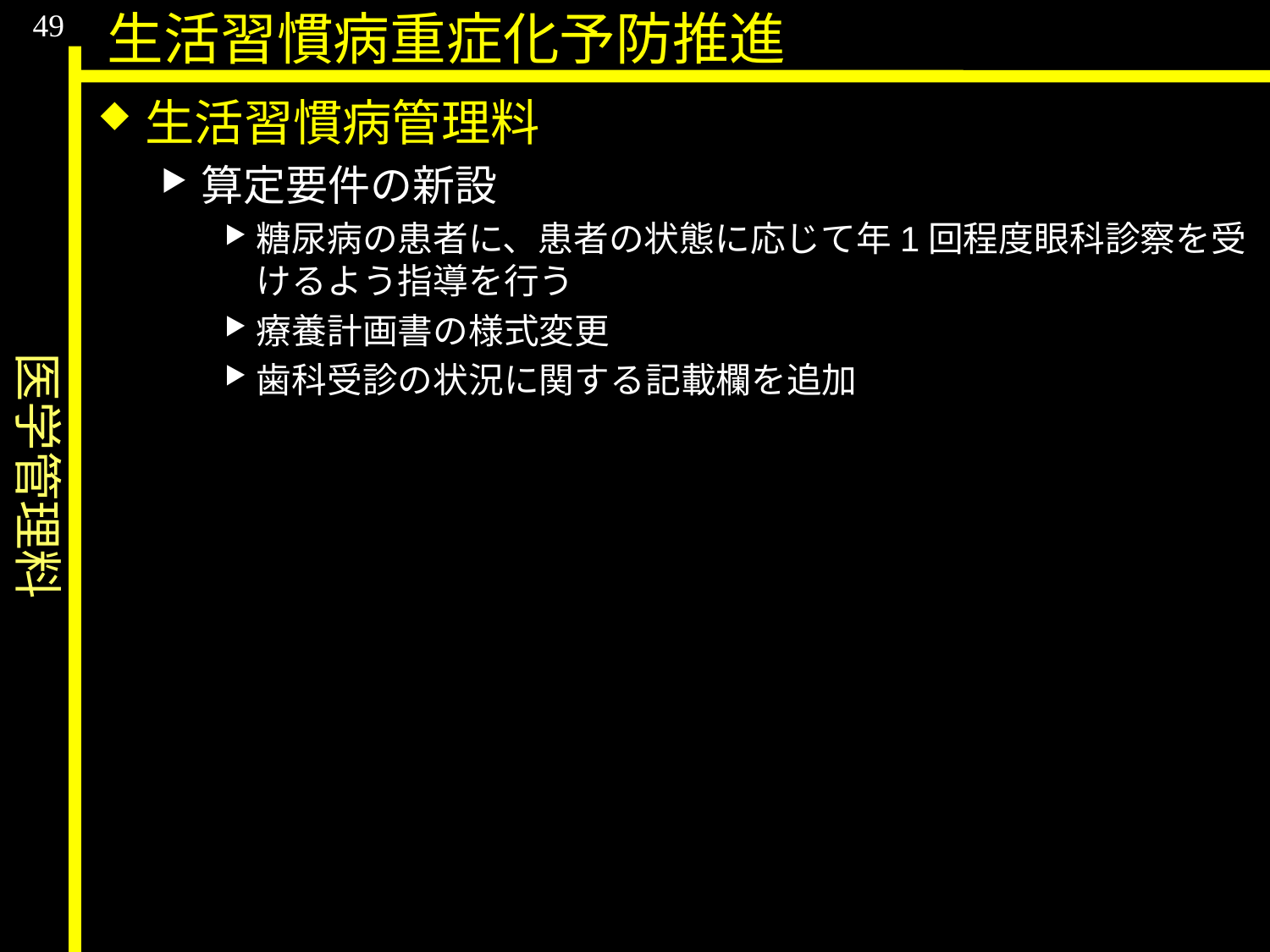

医学管理料
49
生活習慣病重症化予防推進

生活習慣病管理料
算定要件の新設
糖尿病の患者に、患者の状態に応じて年1回程度眼科診察を受けるよう指導を行う
療養計画書の様式変更
歯科受診の状況に関する記載欄を追加